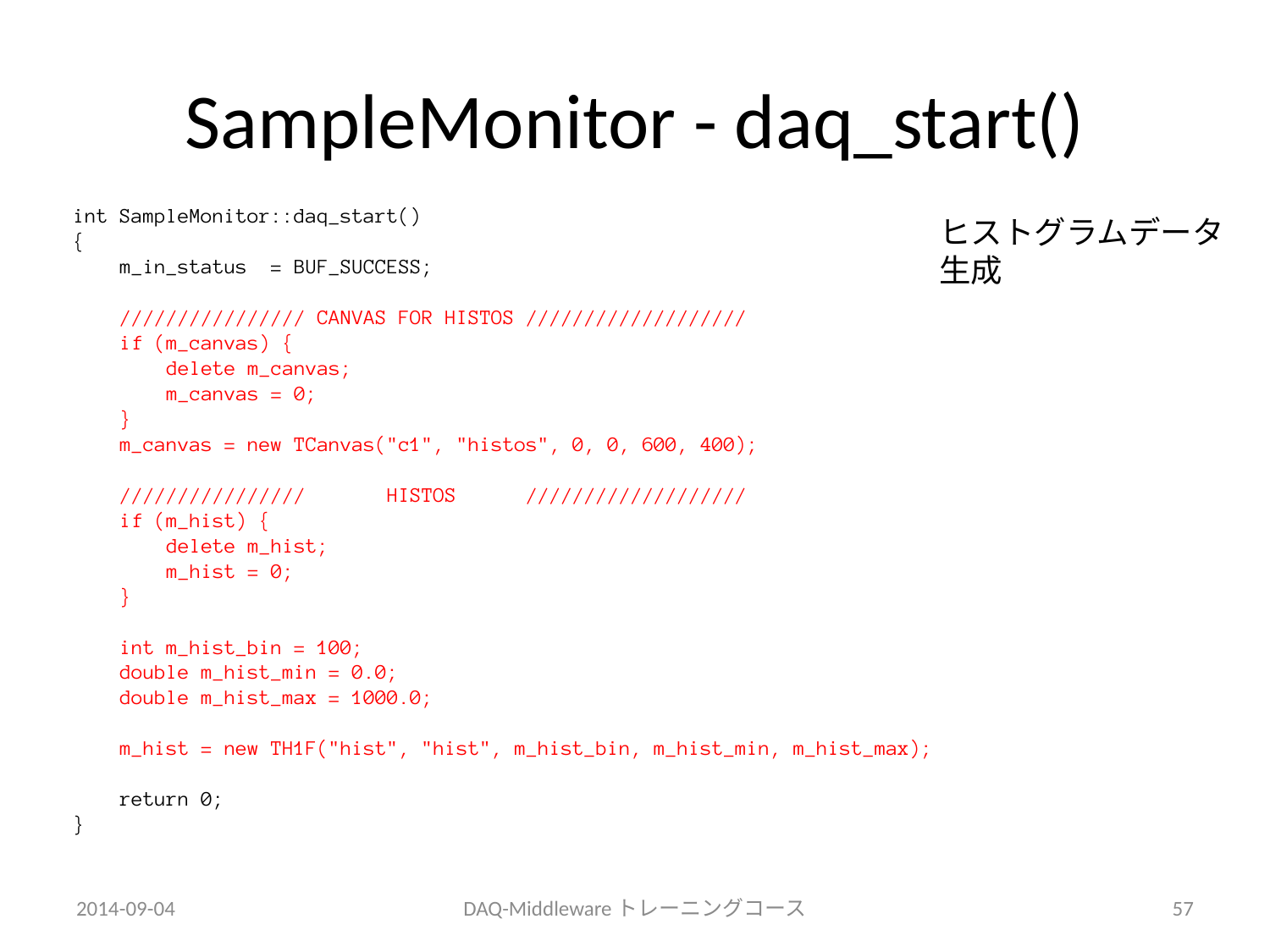

# SampleMonitor - daq_start()
int SampleMonitor::daq_start()
{
    m_in_status  = BUF_SUCCESS;

    //////////////// CANVAS FOR HISTOS ///////////////////
    if (m_canvas) {
        delete m_canvas;
        m_canvas = 0;
    }
    m_canvas = new TCanvas("c1", "histos", 0, 0, 600, 400);

    ////////////////       HISTOS      ///////////////////
    if (m_hist) {
        delete m_hist;
        m_hist = 0;
    }

    int m_hist_bin = 100;
    double m_hist_min = 0.0;
    double m_hist_max = 1000.0;

    m_hist = new TH1F("hist", "hist", m_hist_bin, m_hist_min, m_hist_max);

    return 0;
}

ヒストグラムデータ
生成
2014-09-04
DAQ-Middlewareトレーニングコース
57